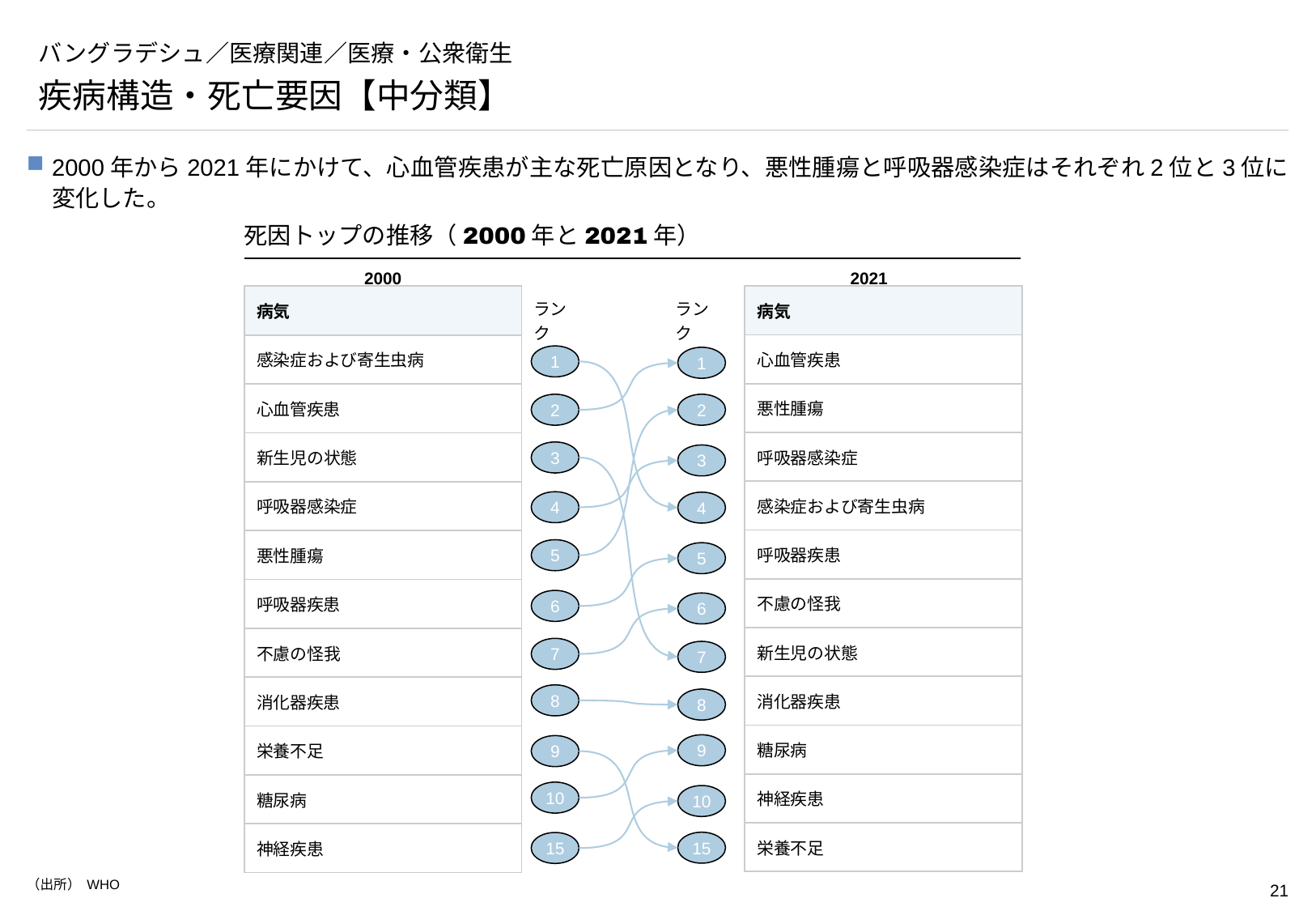

# バングラデシュ／医療関連／医療・公衆衛生
疾病構造・死亡要因【中分類】
2000年から2021年にかけて、心血管疾患が主な死亡原因となり、悪性腫瘍と呼吸器感染症はそれぞれ2位と3位に変化した。
死因トップの推移（2000年と2021年）
2000
2021
| 病気 |
| --- |
| 感染症および寄生虫病 |
| 心血管疾患 |
| 新生児の状態 |
| 呼吸器感染症 |
| 悪性腫瘍 |
| 呼吸器疾患 |
| 不慮の怪我 |
| 消化器疾患 |
| 栄養不足 |
| 糖尿病 |
| 神経疾患 |
| 病気 |
| --- |
| 心血管疾患 |
| 悪性腫瘍 |
| 呼吸器感染症 |
| 感染症および寄生虫病 |
| 呼吸器疾患 |
| 不慮の怪我 |
| 新生児の状態 |
| 消化器疾患 |
| 糖尿病 |
| 神経疾患 |
| 栄養不足 |
ランク
ランク
1
1
2
2
3
3
4
4
5
5
6
6
7
7
8
8
9
9
10
10
15
15
（出所） WHO